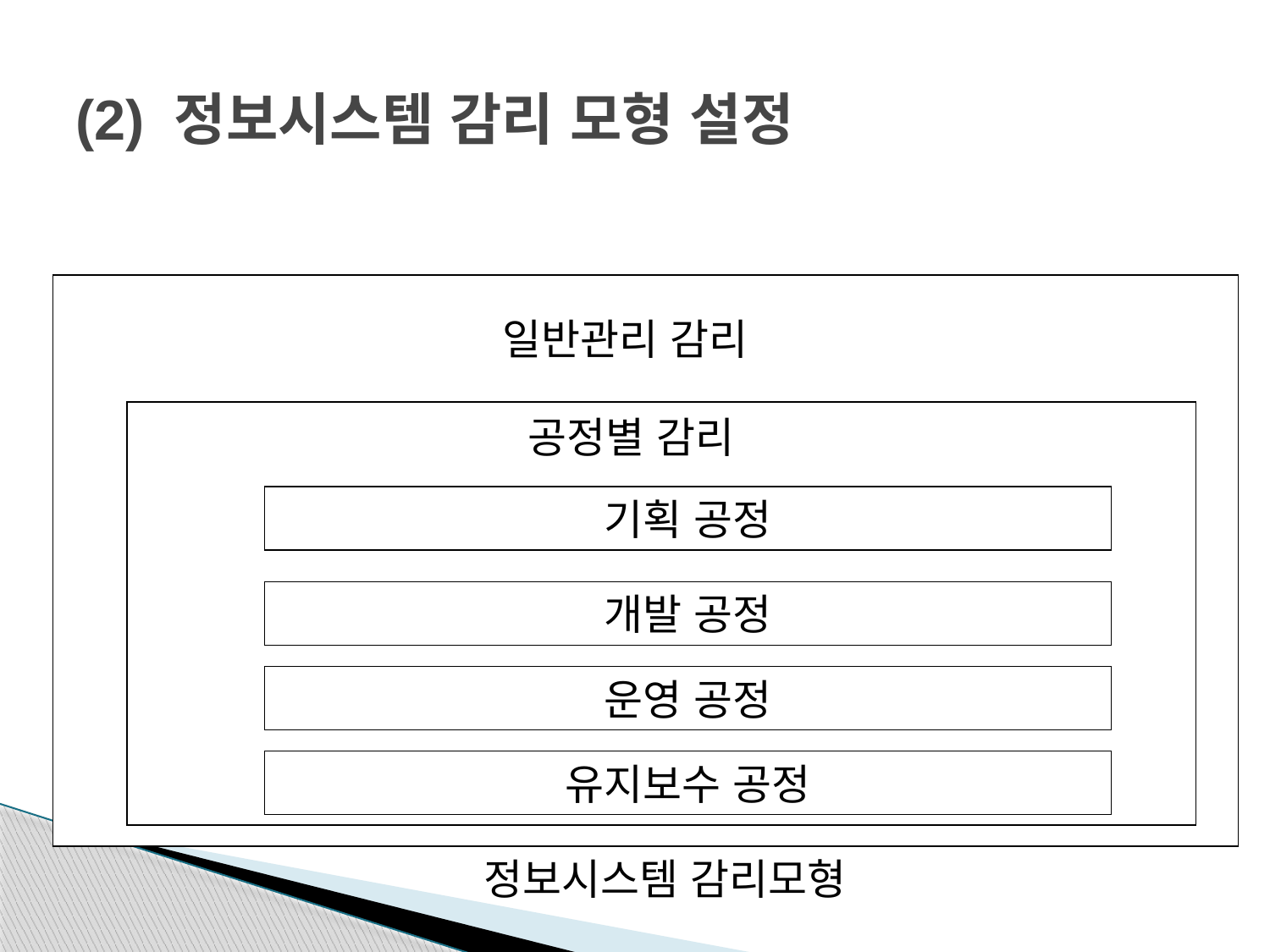

# (2) 정보시스템 감리 모형 설정

일반관리 감리

공정별 감리
기획 공정
개발 공정
운영 공정
유지보수 공정
정보시스템 감리모형